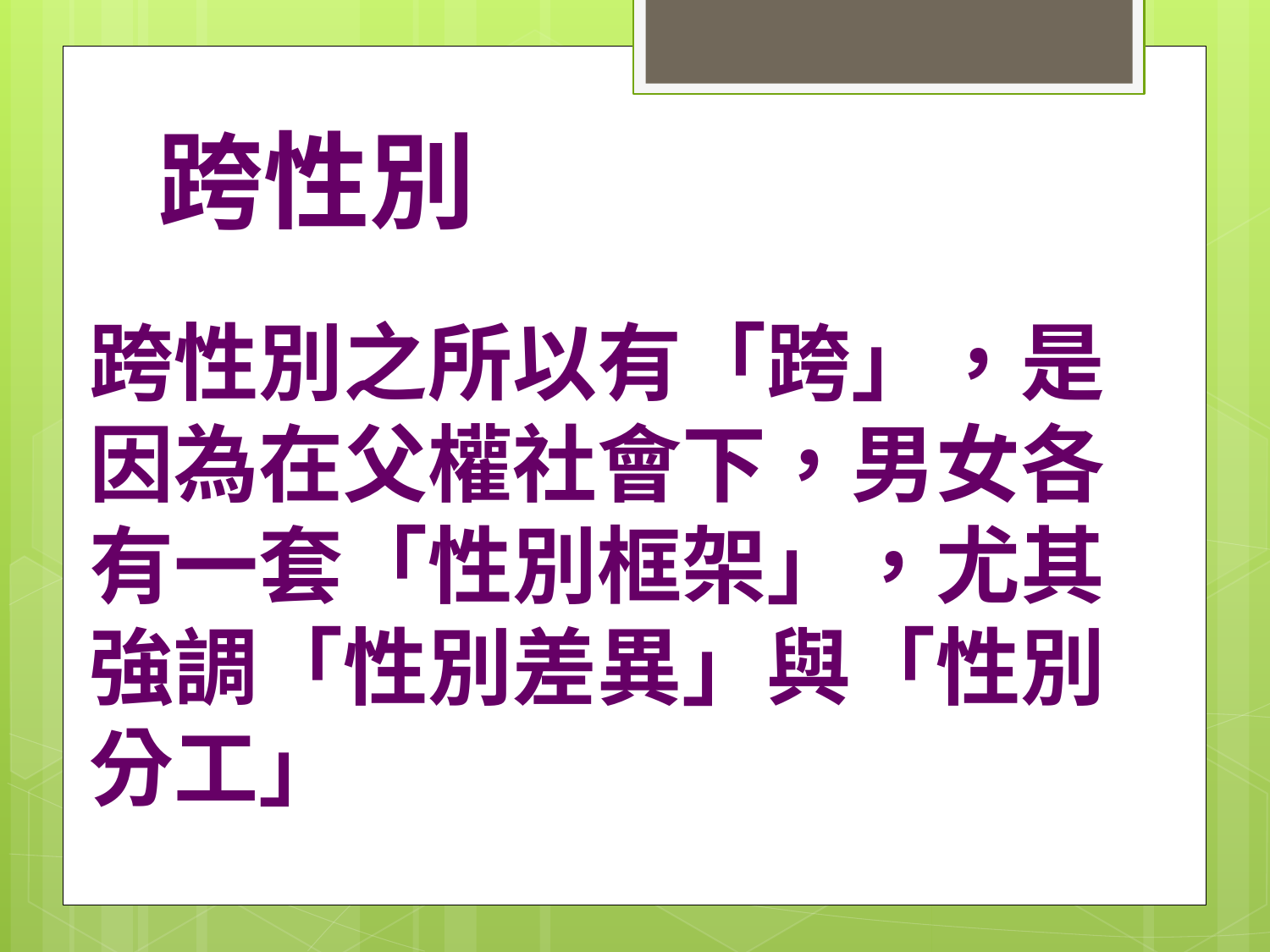

# 跨性別
跨性別之所以有「跨」，是因為在父權社會下，男女各有一套「性別框架」，尤其強調「性別差異」與「性別分工」